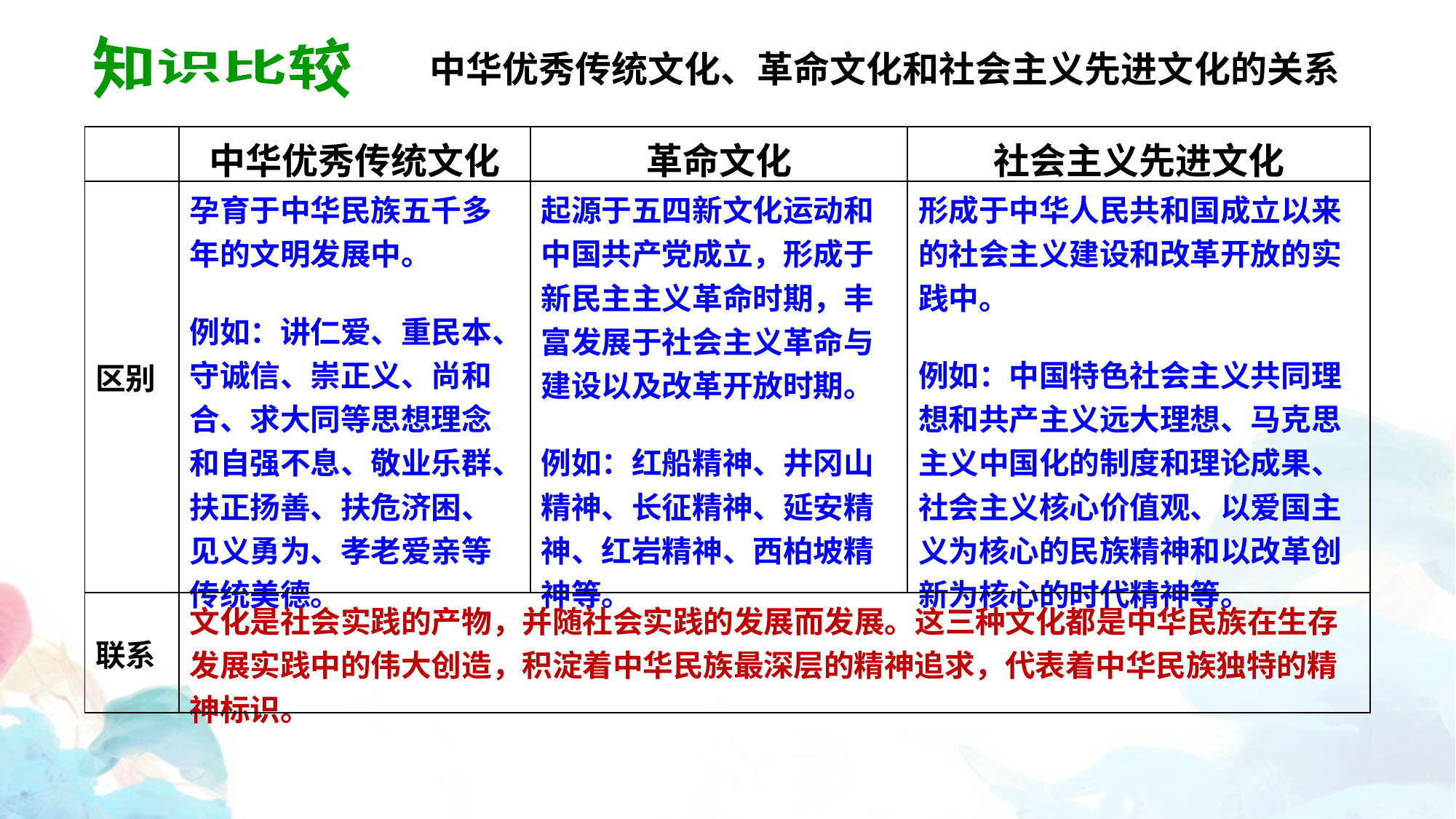

知识比较
中华优秀传统文化、革命文化和社会主义先进文化的关系
|  | 中华优秀传统文化 | 革命文化 | 社会主义先进文化 |
| --- | --- | --- | --- |
| 区别 | 孕育于中华民族五千多年的文明发展中。 例如：讲仁爱、重民本、守诚信、崇正义、尚和合、求大同等思想理念和自强不息、敬业乐群、扶正扬善、扶危济困、见义勇为、孝老爱亲等传统美德。 | 起源于五四新文化运动和中国共产党成立，形成于新民主主义革命时期，丰富发展于社会主义革命与建设以及改革开放时期。 例如：红船精神、井冈山精神、长征精神、延安精神、红岩精神、西柏坡精神等。 | 形成于中华人民共和国成立以来的社会主义建设和改革开放的实践中。 例如：中国特色社会主义共同理想和共产主义远大理想、马克思主义中国化的制度和理论成果、社会主义核心价值观、以爱国主义为核心的民族精神和以改革创新为核心的时代精神等。 |
| 联系 | 文化是社会实践的产物，并随社会实践的发展而发展。这三种文化都是中华民族在生存发展实践中的伟大创造，积淀着中华民族最深层的精神追求，代表着中华民族独特的精神标识。 |  |  |